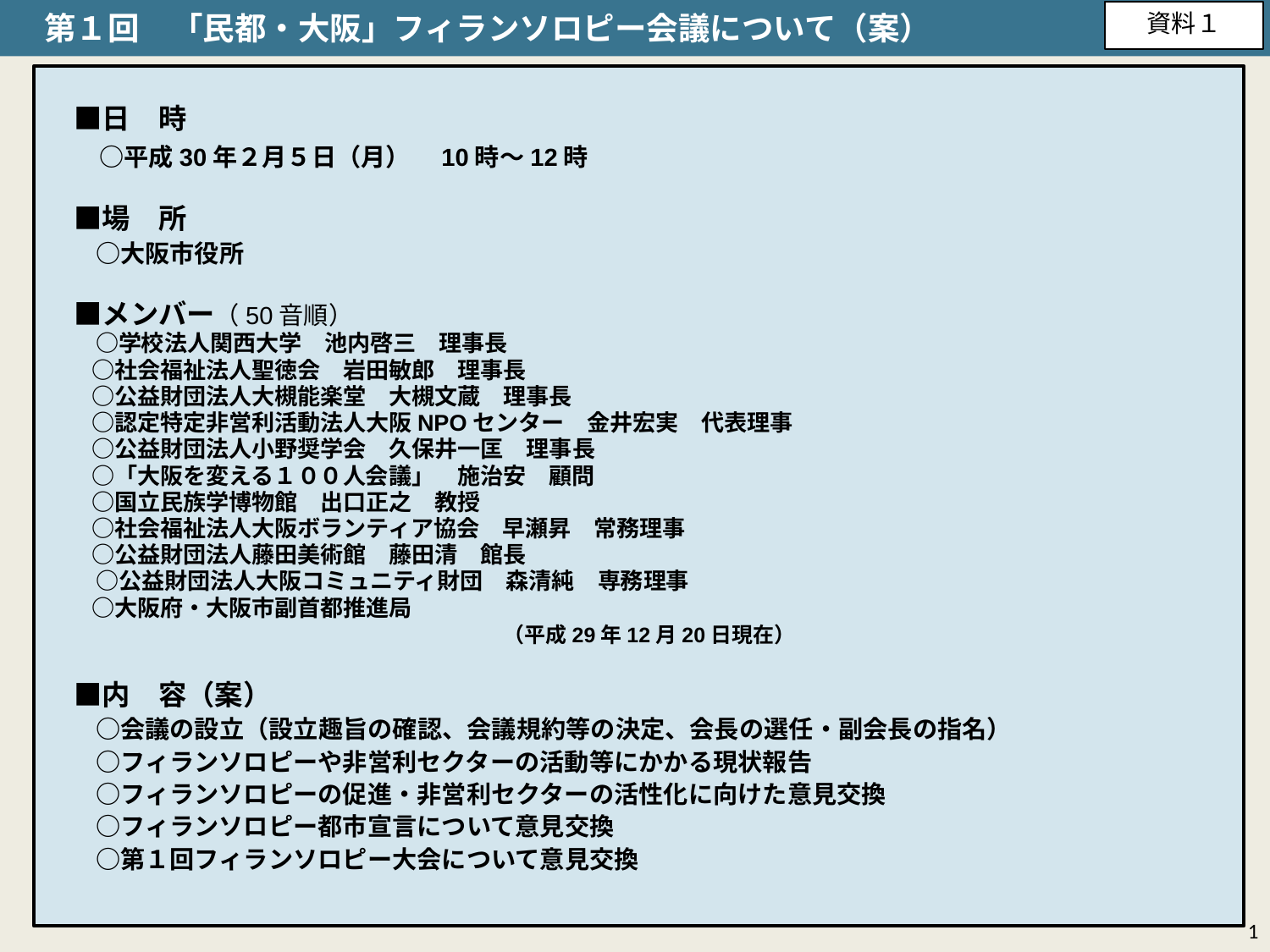

第１回　「民都・大阪」フィランソロピー会議について（案）
資料１

　■日　時
　　○平成30年２月５日（月）　10時～12時

　■場　所
　　○大阪市役所

　■メンバー（50音順）
　　○学校法人関西大学　池内啓三　理事長
　　○社会福祉法人聖徳会　岩田敏郎　理事長
　　○公益財団法人大槻能楽堂　大槻文蔵　理事長
　　○認定特定非営利活動法人大阪NPOセンター　金井宏実　代表理事
　　○公益財団法人小野奨学会　久保井一匡　理事長
　　○「大阪を変える１００人会議」　施治安　顧問
　　○国立民族学博物館　出口正之　教授
　　○社会福祉法人大阪ボランティア協会　早瀬昇　常務理事
　　○公益財団法人藤田美術館　藤田清　館長
　　○公益財団法人大阪コミュニティ財団　森清純　専務理事
　　○大阪府・大阪市副首都推進局
　　　（平成29年12月20日現在）

　■内　容（案）
　　○会議の設立（設立趣旨の確認、会議規約等の決定、会長の選任・副会長の指名）
　　○フィランソロピーや非営利セクターの活動等にかかる現状報告
　　○フィランソロピーの促進・非営利セクターの活性化に向けた意見交換
　　○フィランソロピー都市宣言について意見交換
　　○第１回フィランソロピー大会について意見交換

1